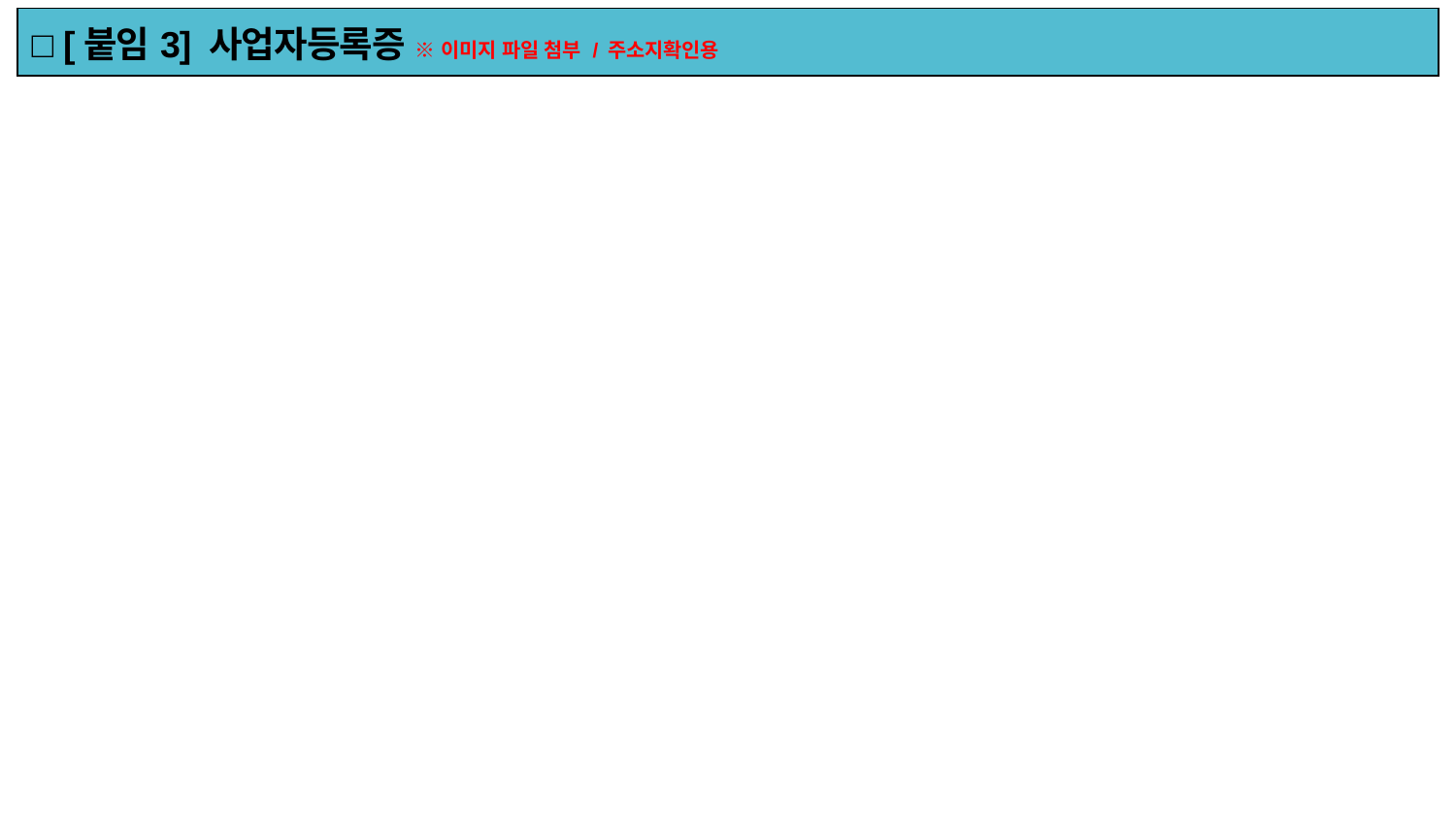

| □ [붙임3] 사업자등록증 ※ 이미지 파일 첨부 / 주소지확인용 |
| --- |